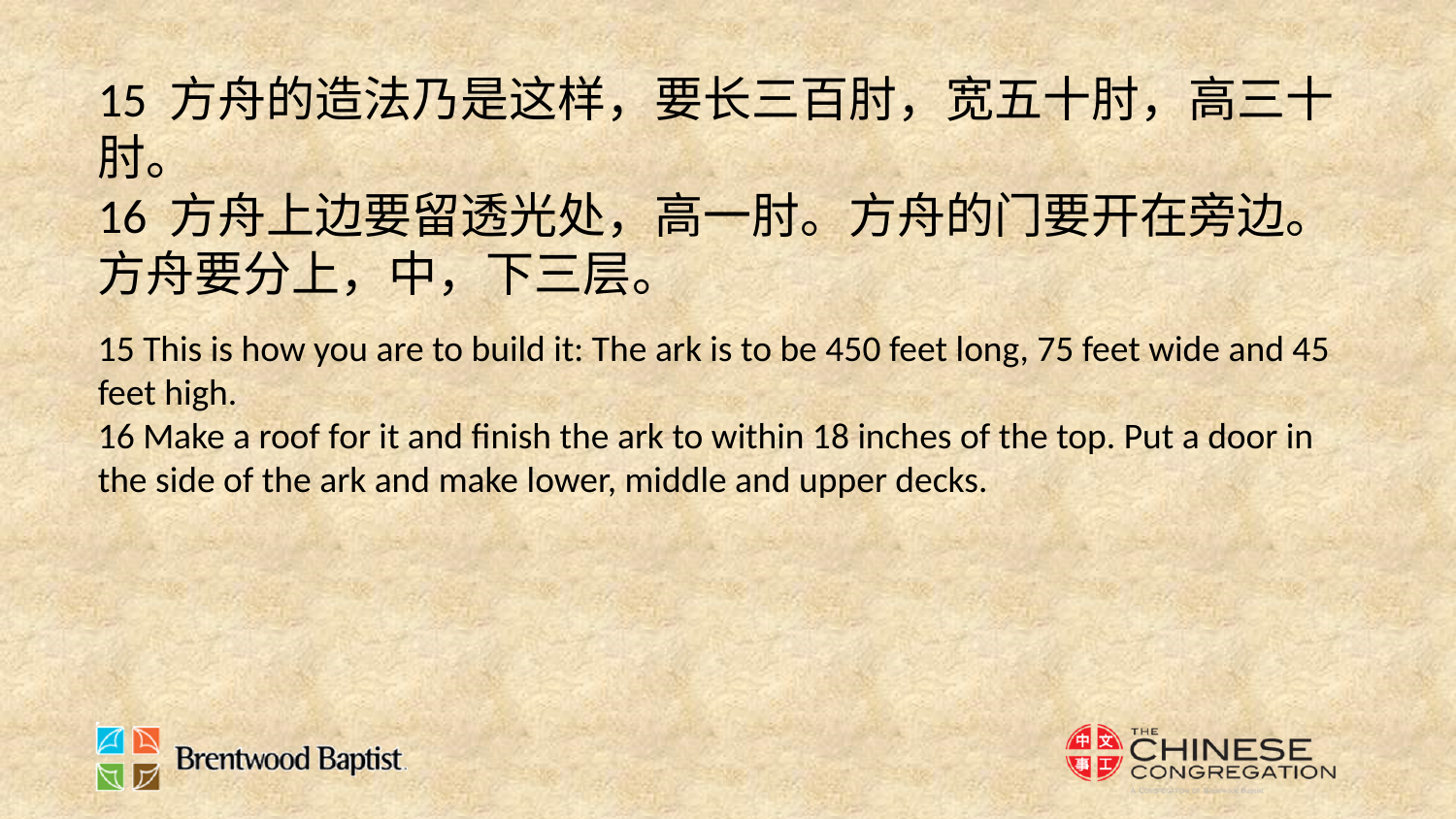

15 方舟的造法乃是这样，要长三百肘，宽五十肘，高三十肘。
16 方舟上边要留透光处，高一肘。方舟的门要开在旁边。方舟要分上，中，下三层。

15 This is how you are to build it: The ark is to be 450 feet long, 75 feet wide and 45 feet high.
16 Make a roof for it and finish the ark to within 18 inches of the top. Put a door in the side of the ark and make lower, middle and upper decks.